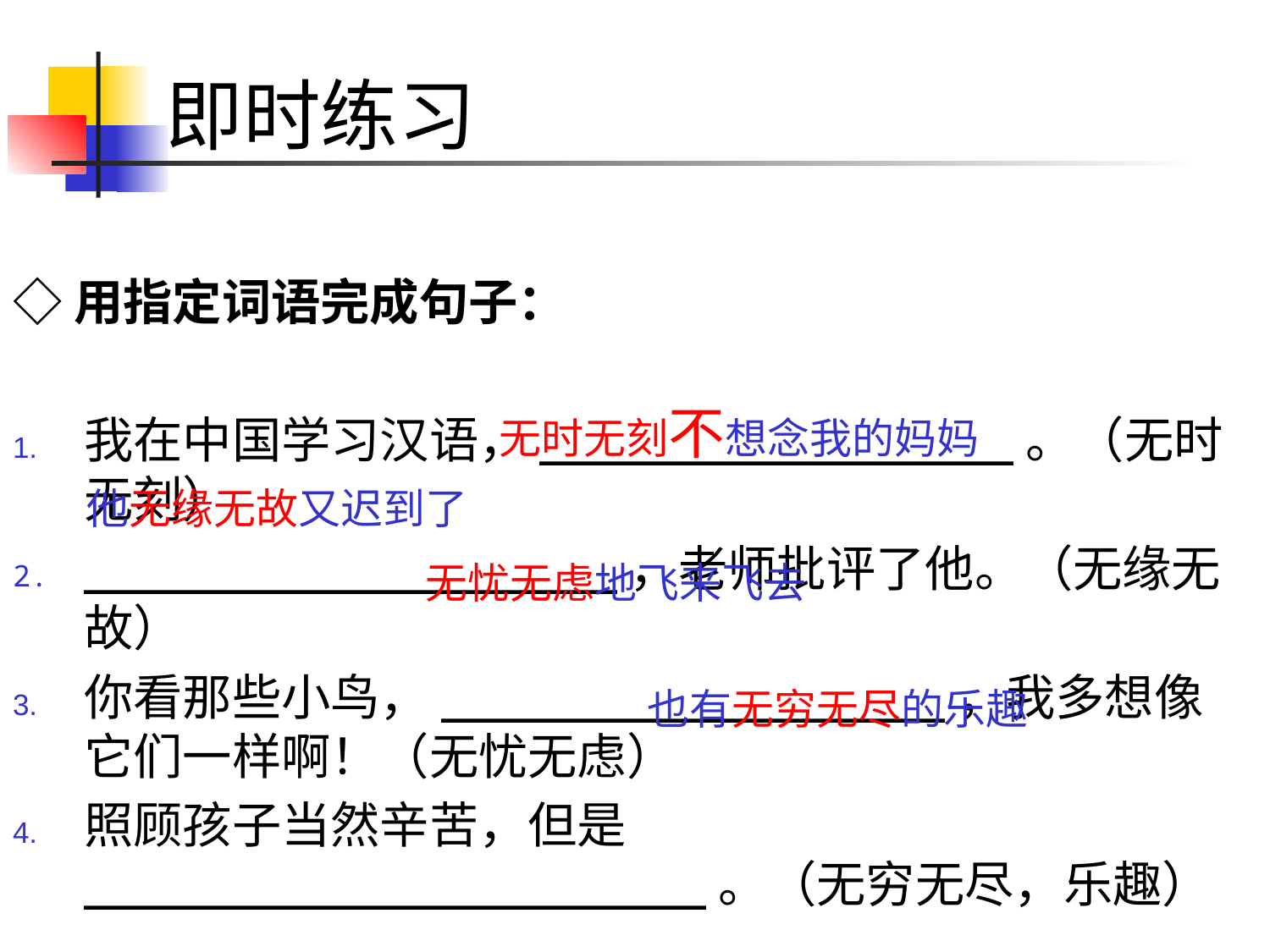

# 即时练习
◇用指定词语完成句子：

我在中国学习汉语，________________。（无时无刻）
__________________，老师批评了他。（无缘无故）
你看那些小鸟，_________________，我多想像它们一样啊！（无忧无虑）
照顾孩子当然辛苦，但是_____________________。（无穷无尽，乐趣）
无时无刻不想念我的妈妈
他无缘无故又迟到了
无忧无虑地飞来飞去
也有无穷无尽的乐趣